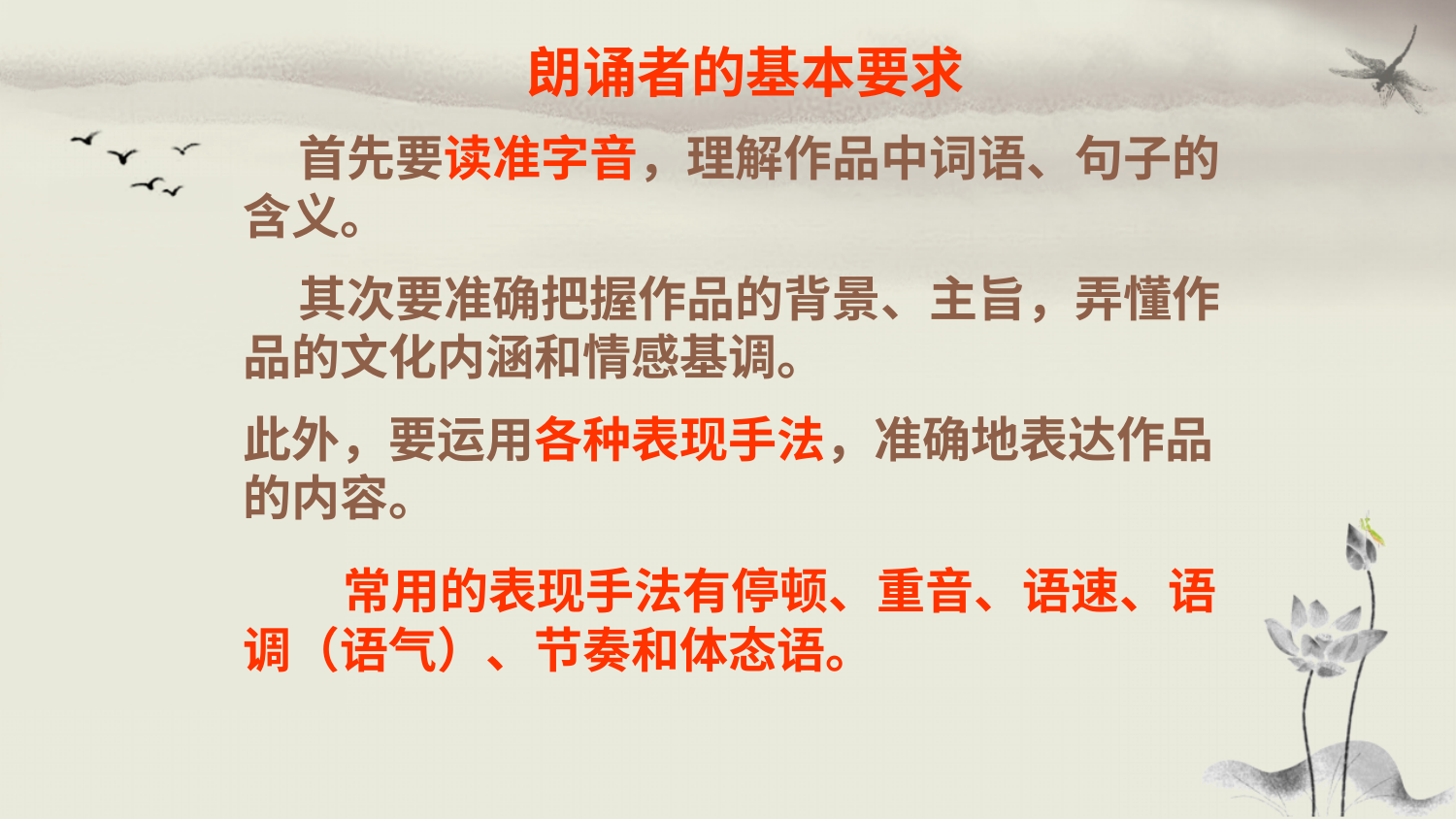

朗诵者的基本要求
    首先要读准字音，理解作品中词语、句子的含义。
    其次要准确把握作品的背景、主旨，弄懂作品的文化内涵和情感基调。
此外，要运用各种表现手法，准确地表达作品的内容。

       常用的表现手法有停顿、重音、语速、语调（语气）、节奏和体态语。